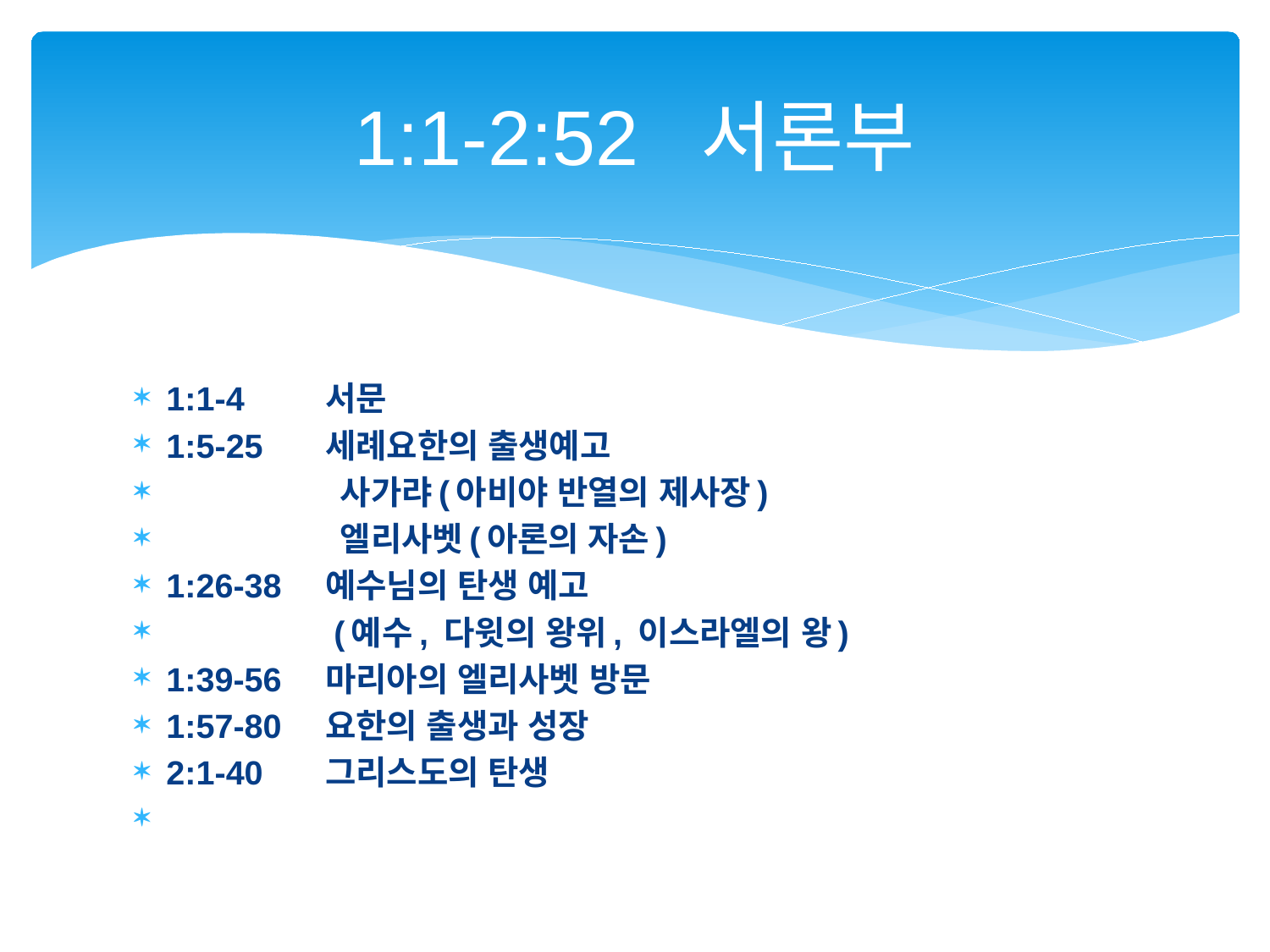

# 1:1-2:52  서론부
1:1-4        서문
1:5-25      세례요한의 출생예고
                  사가랴(아비야 반열의 제사장)
                  엘리사벳(아론의 자손)
1:26-38    예수님의 탄생 예고
                  (예수, 다윗의 왕위, 이스라엘의 왕)
1:39-56    마리아의 엘리사벳 방문
1:57-80    요한의 출생과 성장
2:1-40      그리스도의 탄생